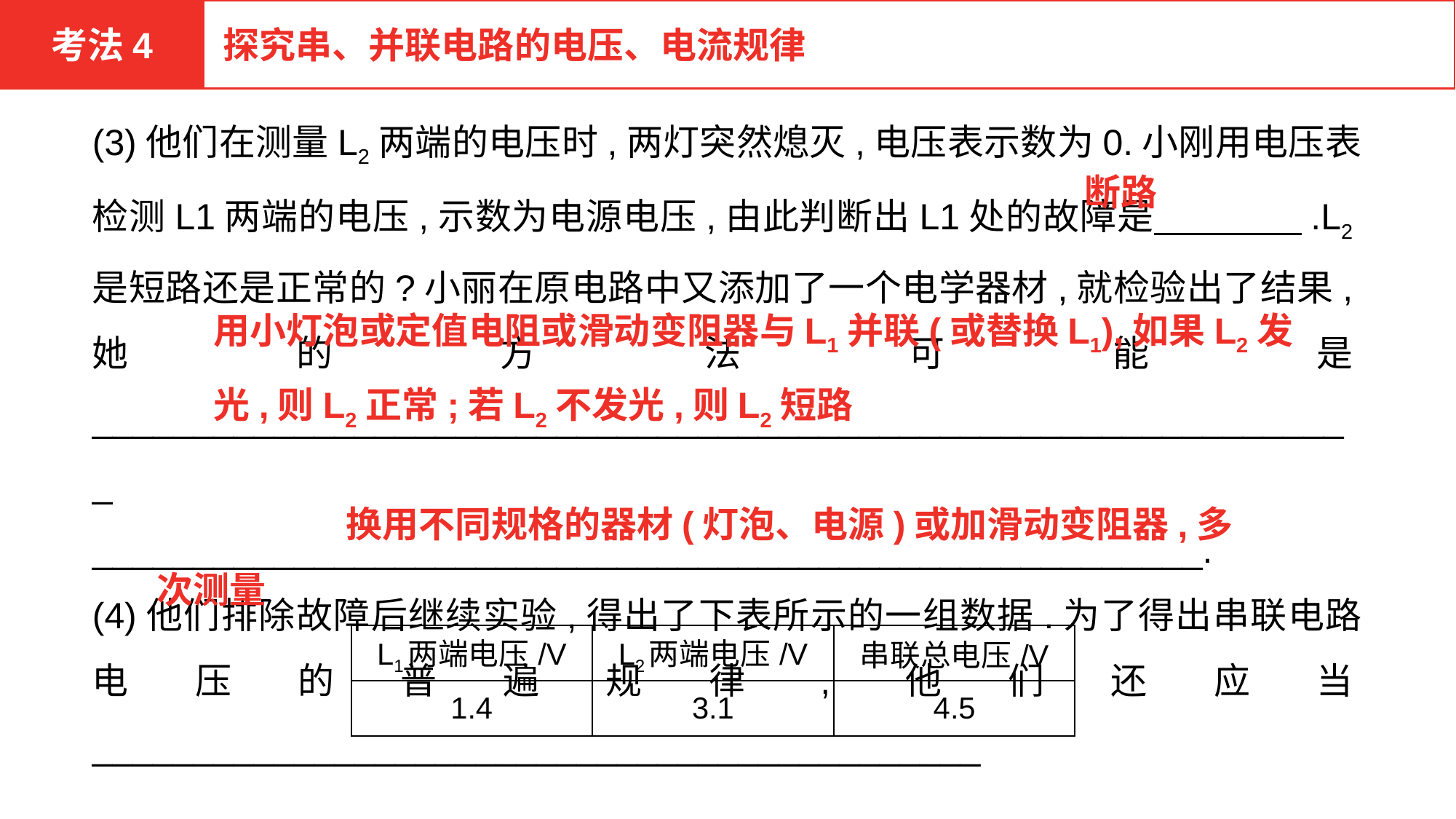

考法4
探究串、并联电路的电压、电流规律
(3)他们在测量L2两端的电压时,两灯突然熄灭,电压表示数为0.小刚用电压表检测L1两端的电压,示数为电源电压,由此判断出L1处的故障是　　　　.L2是短路还是正常的?小丽在原电路中又添加了一个电学器材,就检验出了结果,她的方法可能是_______________________________________________________________
_______________________________________________________.
(4)他们排除故障后继续实验,得出了下表所示的一组数据.为了得出串联电路电压的普遍规律,他们还应当____________________________________________
_____________________________________________.
断路
用小灯泡或定值电阻或滑动变阻器与L1并联(或替换L1),如果L2发光,则L2正常;若L2不发光,则L2短路
                      换用不同规格的器材(灯泡、电源)或加滑动变阻器,多次测量
| L1两端电压/V | L2两端电压/V | 串联总电压/V |
| --- | --- | --- |
| 1.4 | 3.1 | 4.5 |